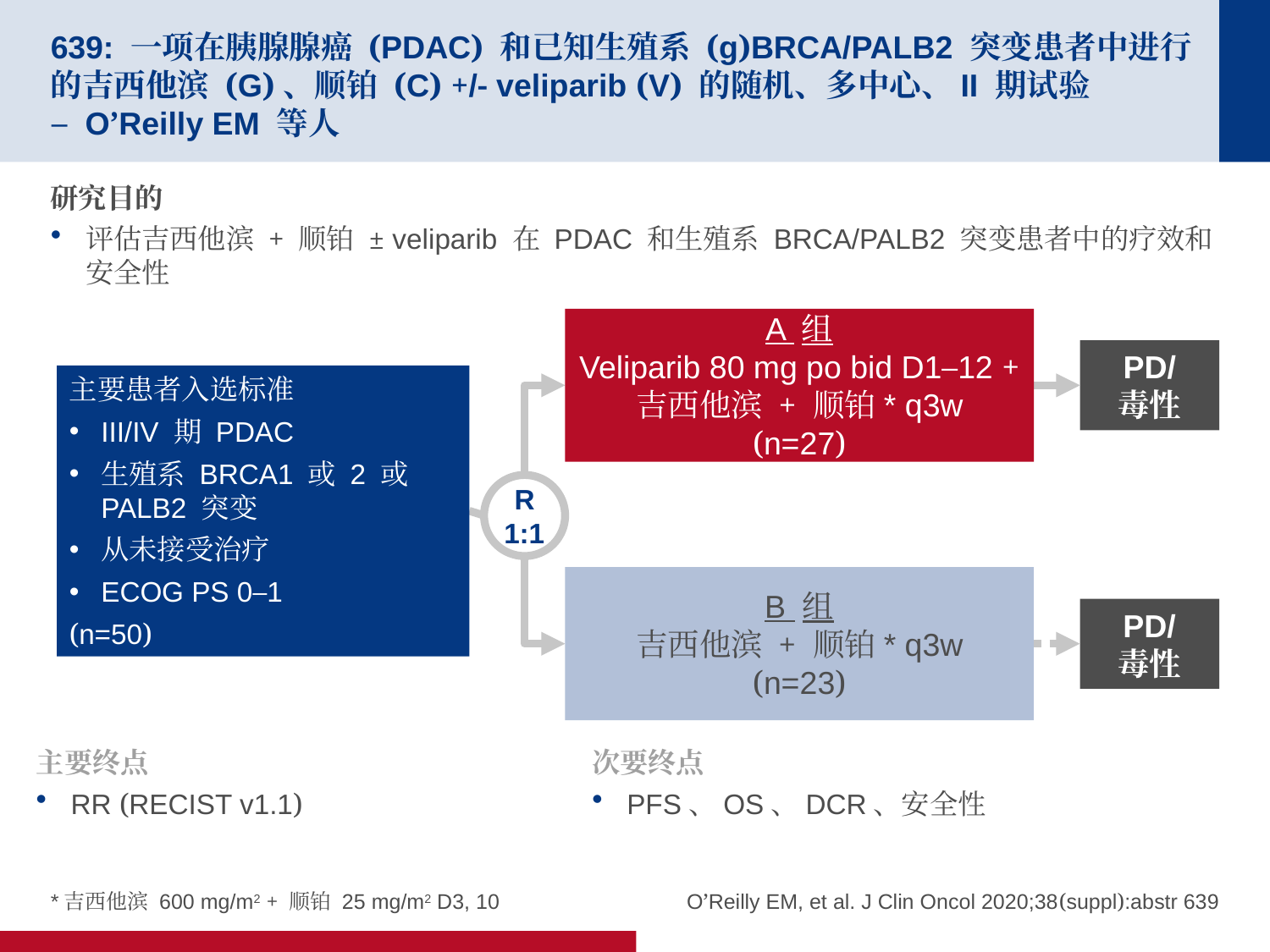

# 639: 一项在胰腺腺癌 (PDAC) 和已知生殖系 (g)BRCA/PALB2 突变患者中进行的吉西他滨 (G)、顺铂 (C) +/- veliparib (V) 的随机、多中心、II 期试验 – O’Reilly EM 等人
研究目的
评估吉西他滨 + 顺铂 ± veliparib 在 PDAC 和生殖系 BRCA/PALB2 突变患者中的疗效和安全性
A 组
Veliparib 80 mg po bid D1–12 + 吉西他滨 + 顺铂* q3w
(n=27)
PD/
毒性
主要患者入选标准
III/IV 期 PDAC
生殖系 BRCA1 或 2 或 PALB2 突变
从未接受治疗
ECOG PS 0–1
(n=50)
R
1:1
B 组
吉西他滨 + 顺铂* q3w
(n=23)
PD/
毒性
主要终点
RR (RECIST v1.1)

次要终点
PFS、OS、DCR、安全性
*吉西他滨 600 mg/m2 + 顺铂 25 mg/m2 D3, 10
O’Reilly EM, et al. J Clin Oncol 2020;38(suppl):abstr 639